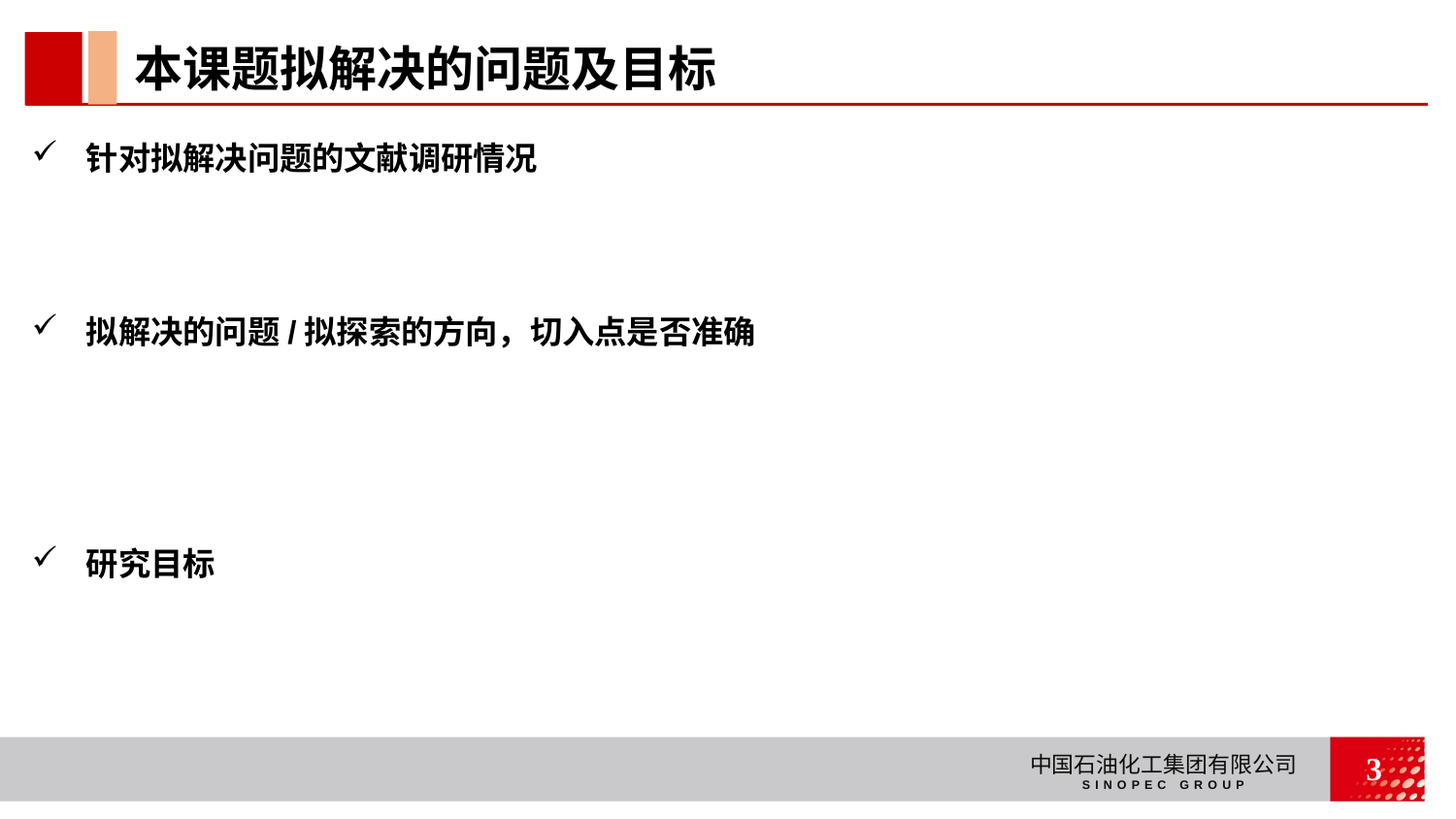

本课题拟解决的问题及目标
针对拟解决问题的文献调研情况

拟解决的问题/拟探索的方向，切入点是否准确

研究目标
3